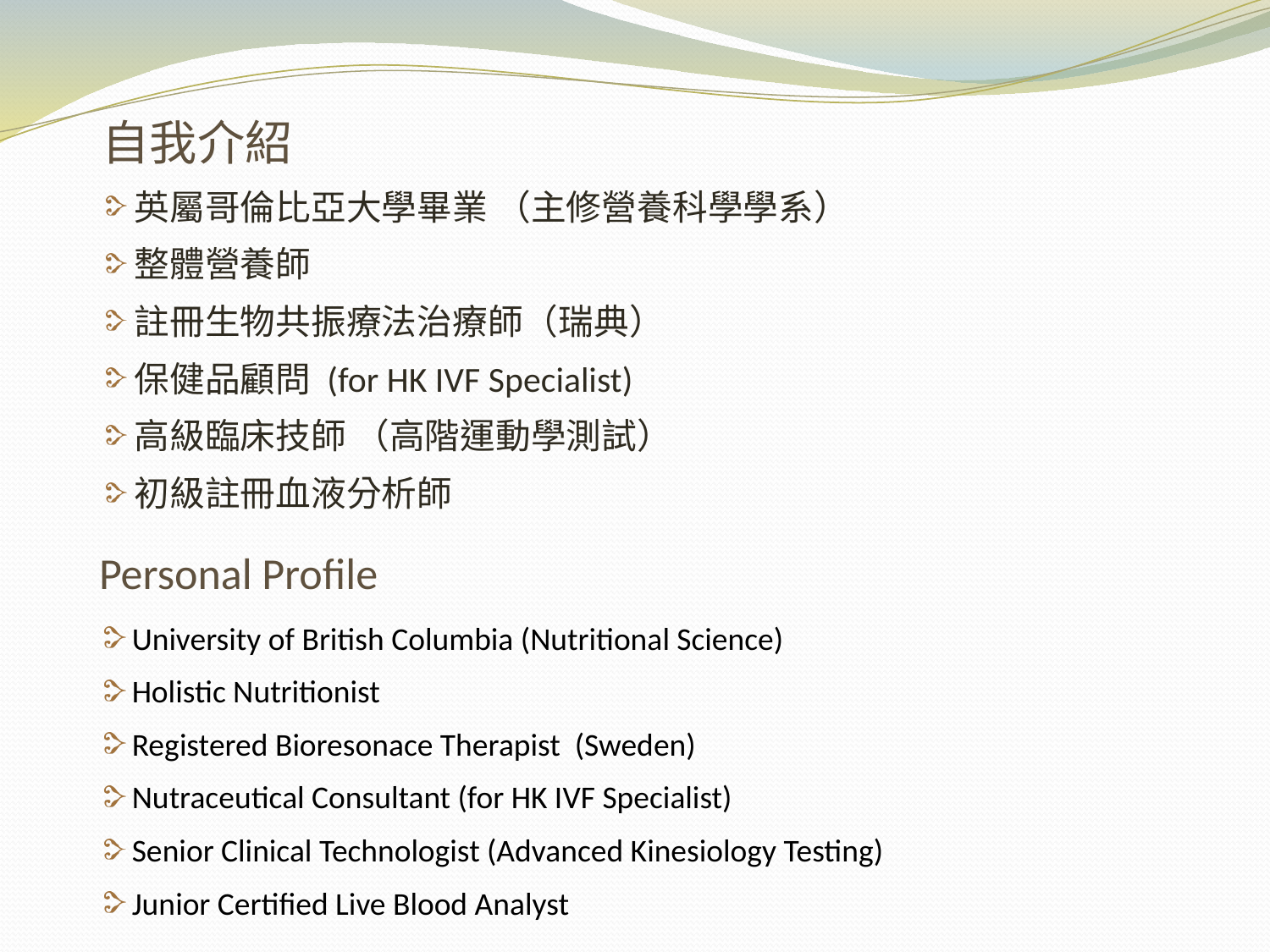

自我介紹
英屬哥倫比亞大學畢業 （主修營養科學學系）
整體營養師
註冊生物共振療法治療師（瑞典）
保健品顧問 (for HK IVF Specialist)
高級臨床技師 （高階運動學測試）
初級註冊血液分析師
# Personal Profile
University of British Columbia (Nutritional Science)
Holistic Nutritionist
Registered Bioresonace Therapist  (Sweden)
Nutraceutical Consultant (for HK IVF Specialist)
Senior Clinical Technologist (Advanced Kinesiology Testing)
Junior Certified Live Blood Analyst